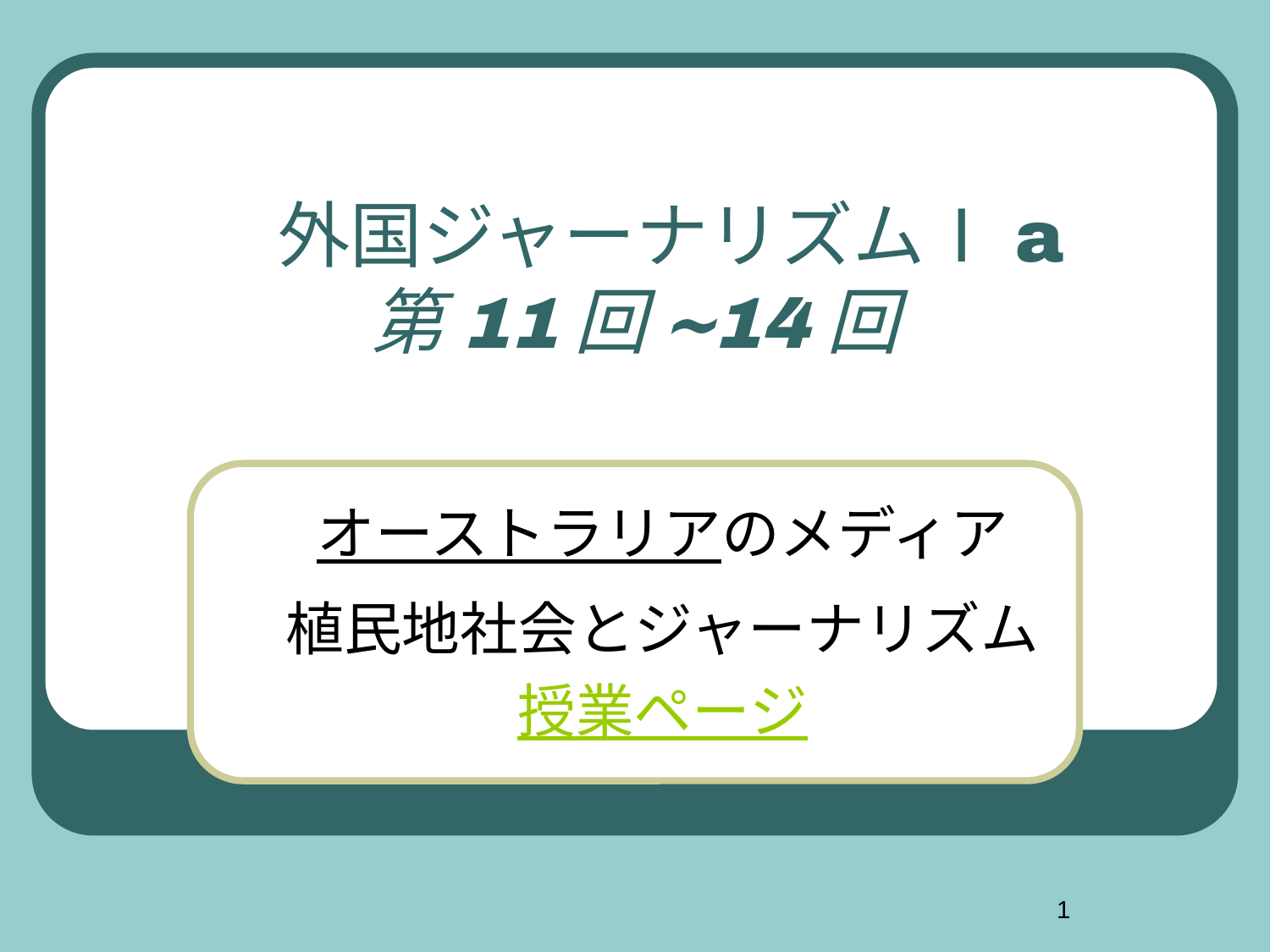

# 外国ジャーナリズムⅠa 第11回~14回
オーストラリアのメディア
植民地社会とジャーナリズム
授業ページ
1